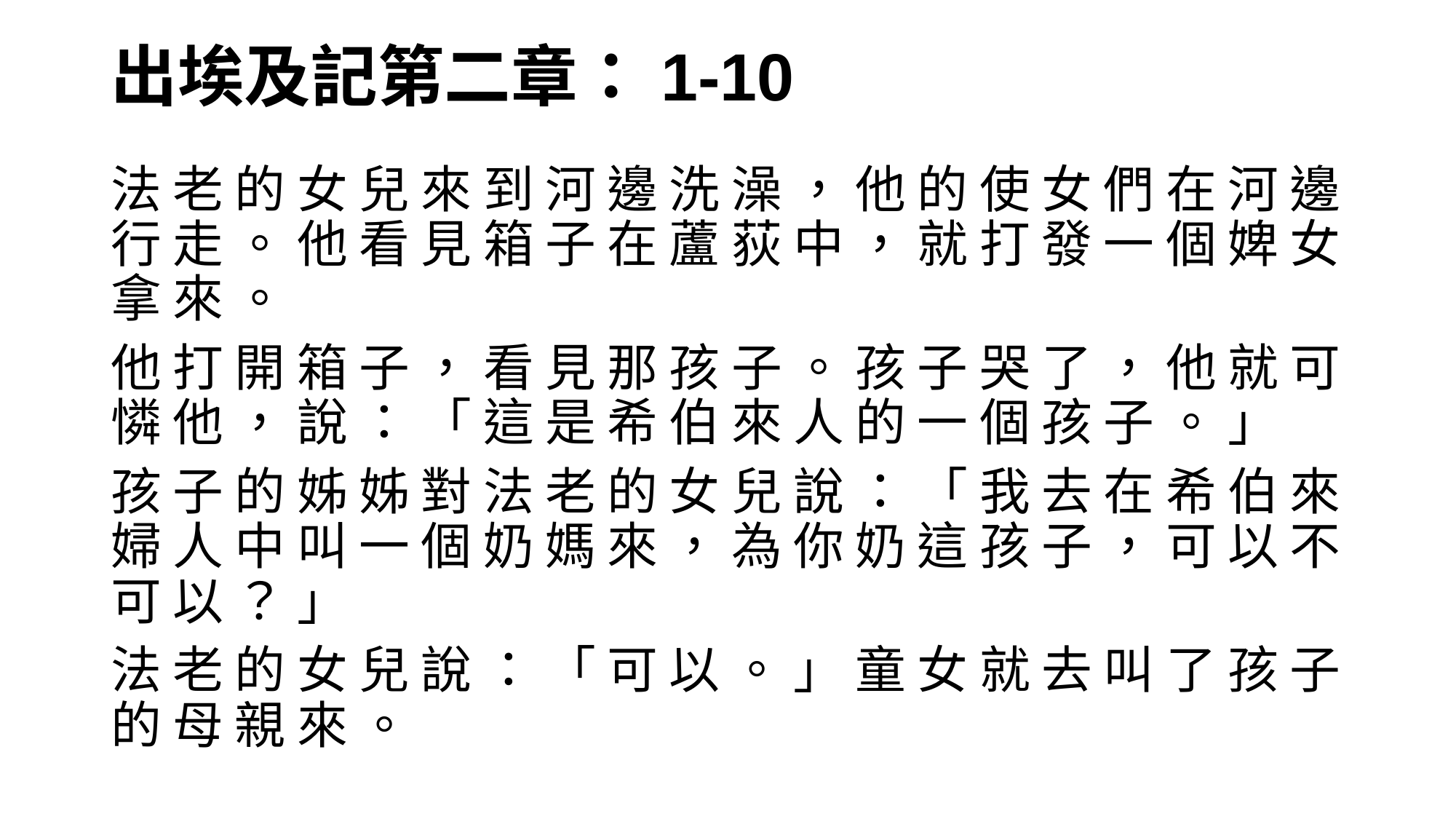

# 出埃及記第二章：1-10
法 老 的 女 兒 來 到 河 邊 洗 澡 ， 他 的 使 女 們 在 河 邊 行 走 。 他 看 見 箱 子 在 蘆 荻 中 ， 就 打 發 一 個 婢 女 拿 來 。
他 打 開 箱 子 ， 看 見 那 孩 子 。 孩 子 哭 了 ， 他 就 可 憐 他 ， 說 ： 「 這 是 希 伯 來 人 的 一 個 孩 子 。 」
孩 子 的 姊 姊 對 法 老 的 女 兒 說 ： 「 我 去 在 希 伯 來 婦 人 中 叫 一 個 奶 媽 來 ， 為 你 奶 這 孩 子 ， 可 以 不 可 以 ？ 」
法 老 的 女 兒 說 ： 「 可 以 。 」 童 女 就 去 叫 了 孩 子 的 母 親 來 。